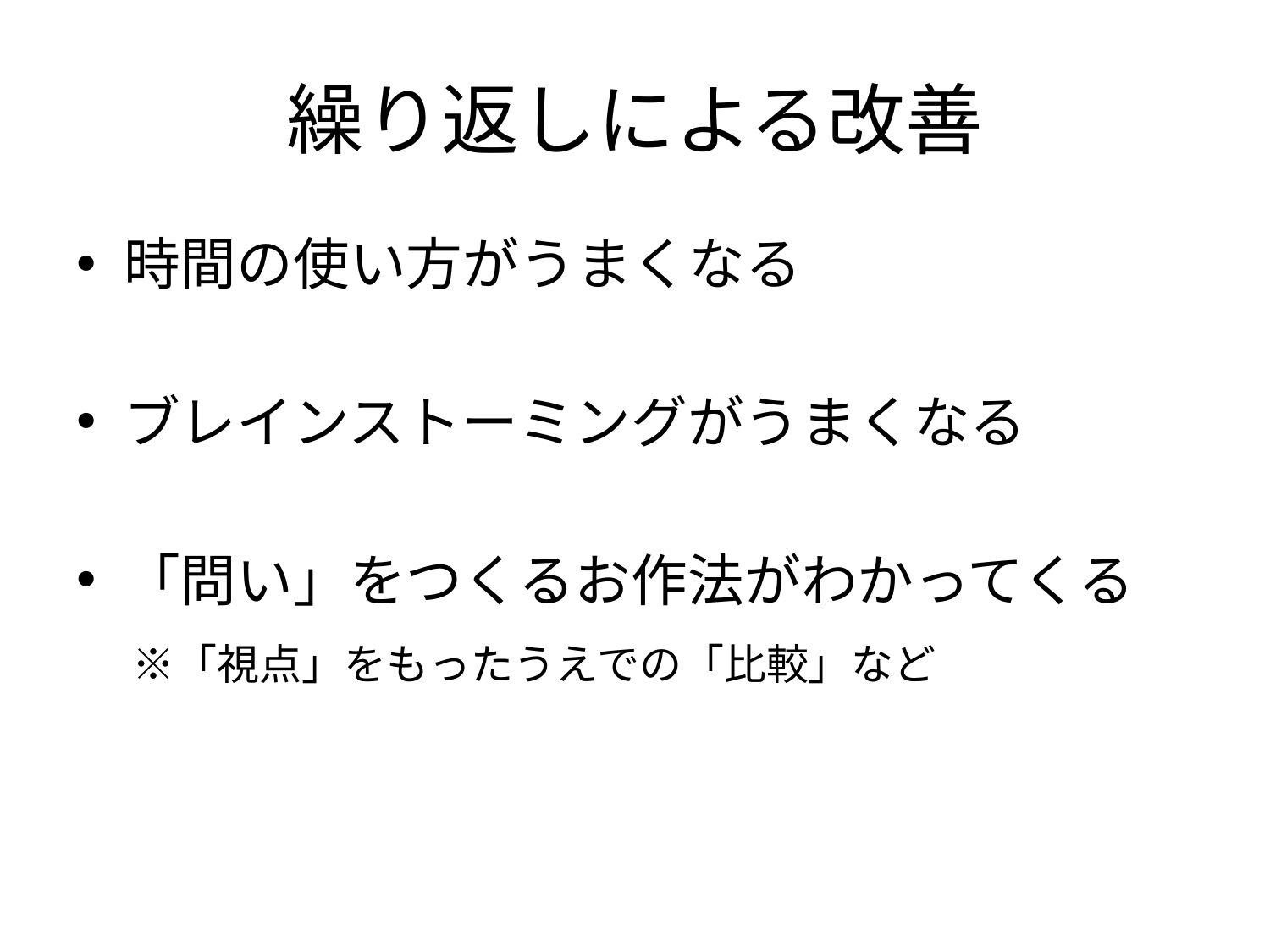

# 繰り返しによる改善
時間の使い方がうまくなる

ブレインストーミングがうまくなる

「問い」をつくるお作法がわかってくる
　※「視点」をもったうえでの「比較」など